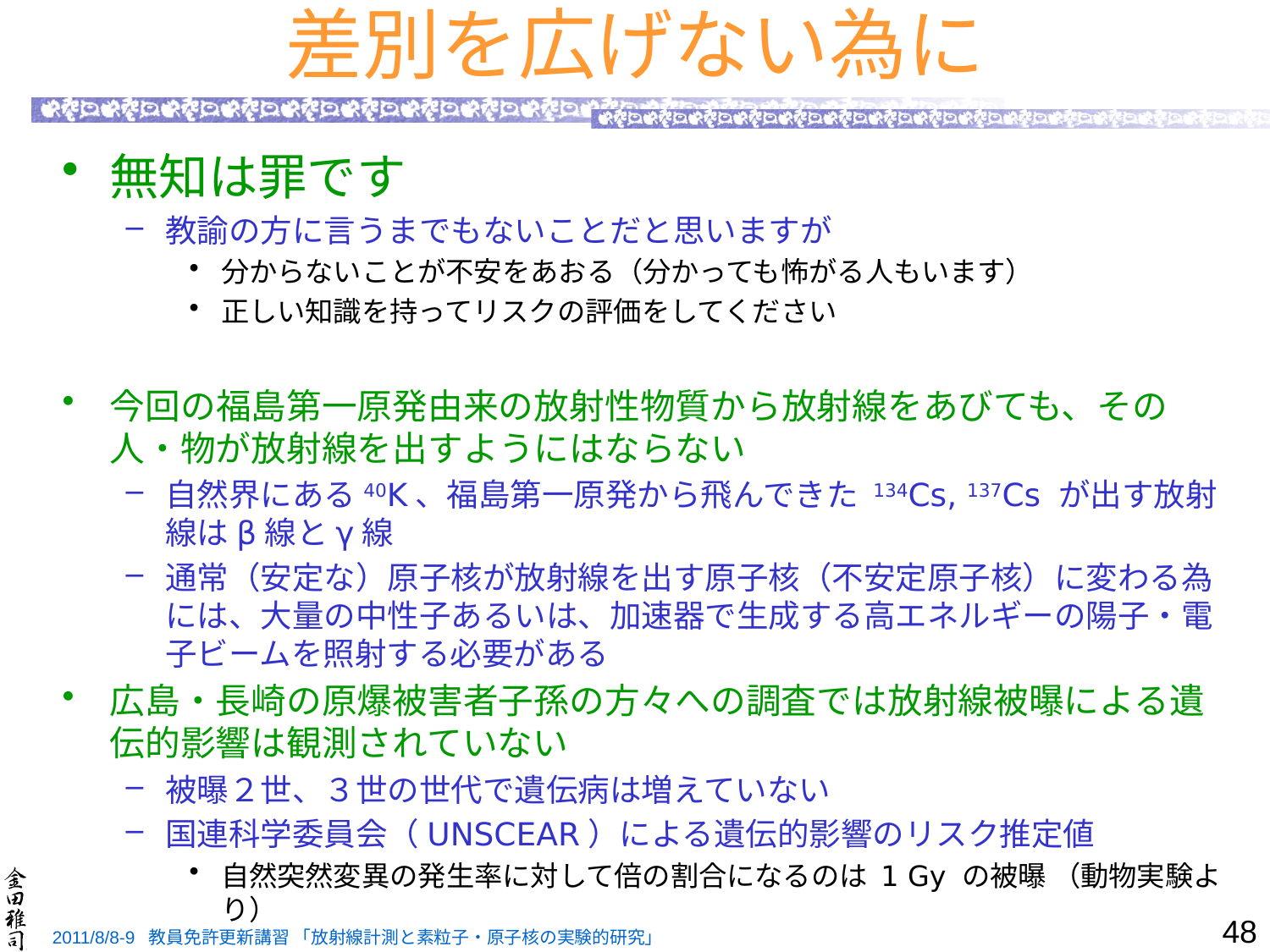

# 差別を広げない為に
無知は罪です
教諭の方に言うまでもないことだと思いますが
分からないことが不安をあおる（分かっても怖がる人もいます）
正しい知識を持ってリスクの評価をしてください

今回の福島第一原発由来の放射性物質から放射線をあびても、その人・物が放射線を出すようにはならない
自然界にある40K、福島第一原発から飛んできた 134Cs, 137Cs が出す放射線はβ線とγ線
通常（安定な）原子核が放射線を出す原子核（不安定原子核）に変わる為には、大量の中性子あるいは、加速器で生成する高エネルギーの陽子・電子ビームを照射する必要がある
広島・長崎の原爆被害者子孫の方々への調査では放射線被曝による遺伝的影響は観測されていない
被曝２世、３世の世代で遺伝病は増えていない
国連科学委員会（UNSCEAR）による遺伝的影響のリスク推定値
自然突然変異の発生率に対して倍の割合になるのは 1 Gy の被曝 （動物実験より）
48
2011/8/8-9  教員免許更新講習 「放射線計測と素粒子・原子核の実験的研究」